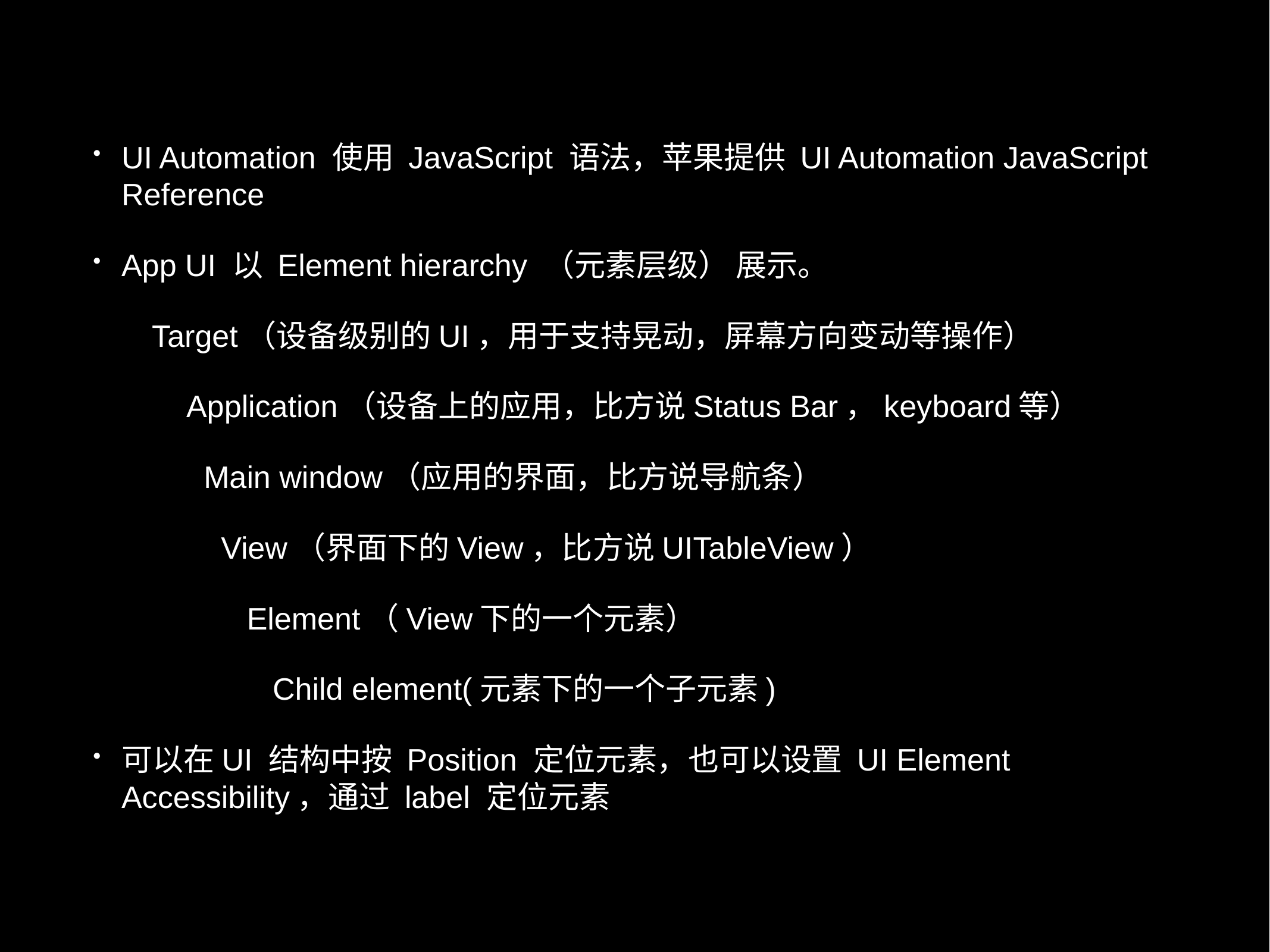

UI Automation 使用 JavaScript 语法，苹果提供 UI Automation JavaScript Reference
App UI 以 Element hierarchy （元素层级） 展示。
Target（设备级别的UI，用于支持晃动，屏幕方向变动等操作）
    Application（设备上的应用，比方说Status Bar，keyboard等）
      Main window（应用的界面，比方说导航条）
        View（界面下的View，比方说UITableView）
           Element（View下的一个元素）
              Child element(元素下的一个子元素)
可以在UI 结构中按 Position 定位元素，也可以设置 UI Element Accessibility，通过 label 定位元素